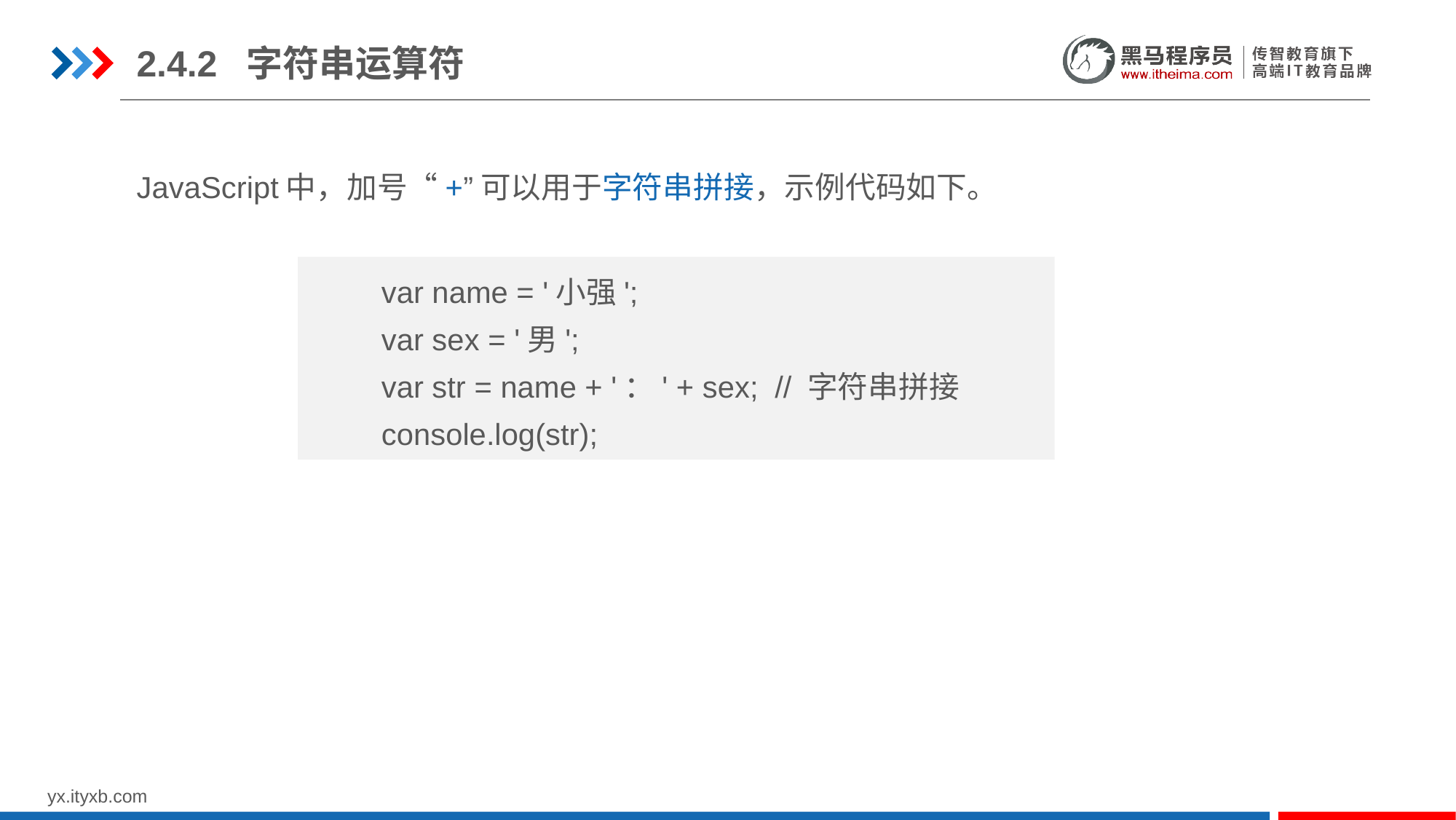

2.4.2  字符串运算符
JavaScript中，加号“+”可以用于字符串拼接，示例代码如下。

var name = '小强';
var sex = '男';
var str = name + '：' + sex;  // 字符串拼接
console.log(str);